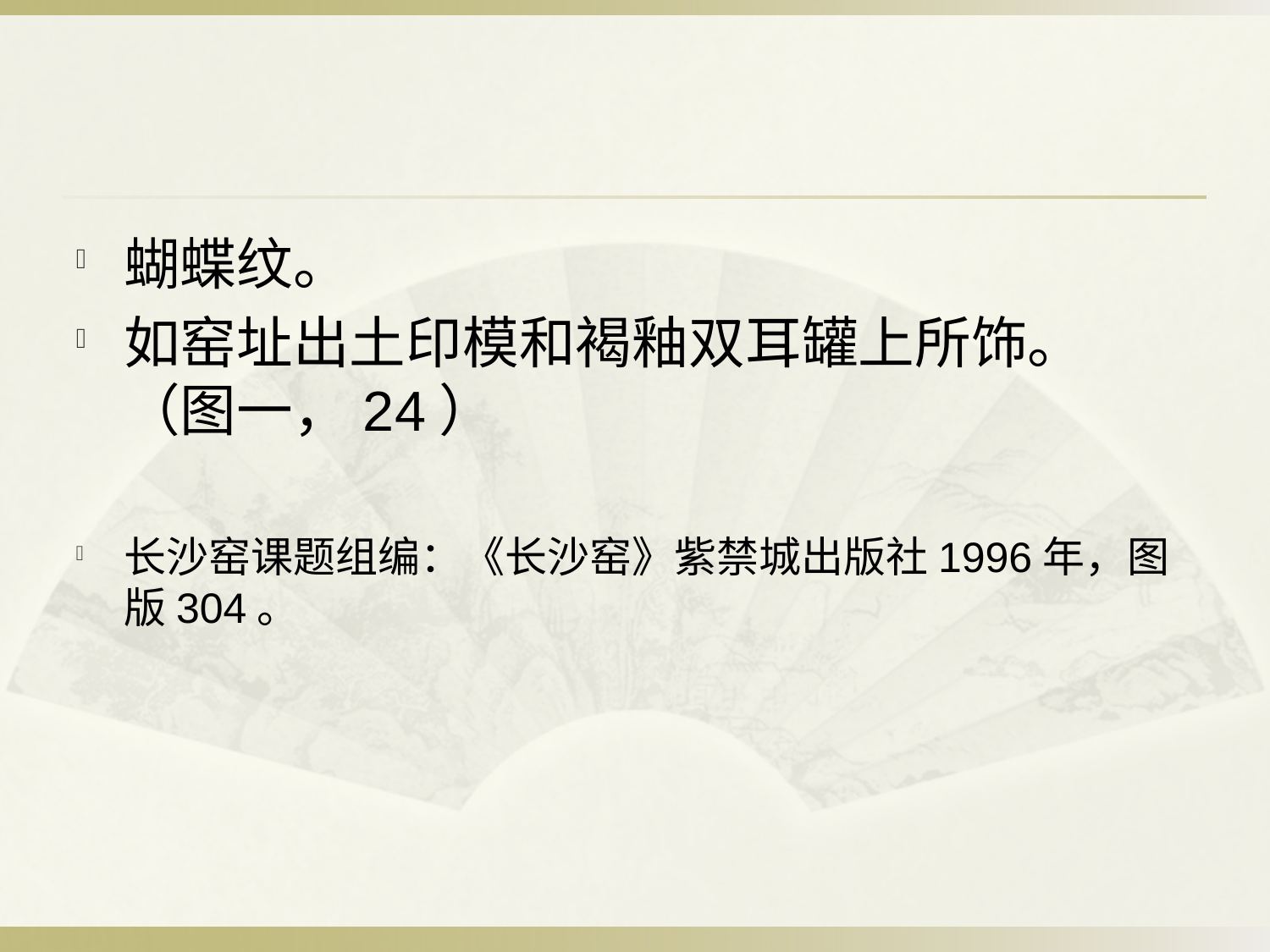

#
蝴蝶纹。
如窑址出土印模和褐釉双耳罐上所饰。（图一，24）

长沙窑课题组编：《长沙窑》紫禁城出版社1996年，图版304。